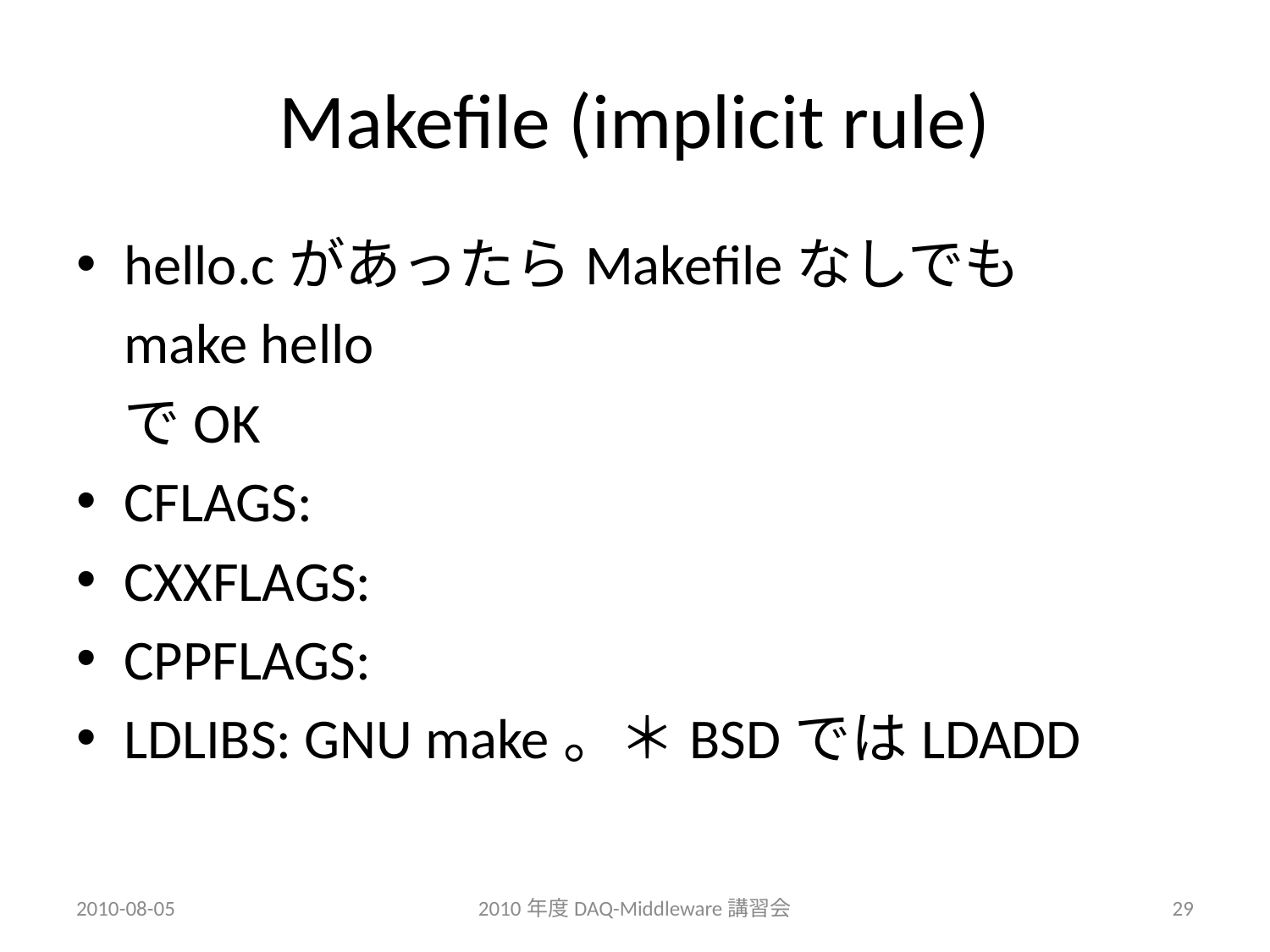

# Makefile (implicit rule)
hello.cがあったらMakefileなしでも
	make hello
	でOK
CFLAGS:
CXXFLAGS:
CPPFLAGS:
LDLIBS: GNU make。＊BSDではLDADD
2010-08-05
2010年度DAQ-Middleware講習会
29